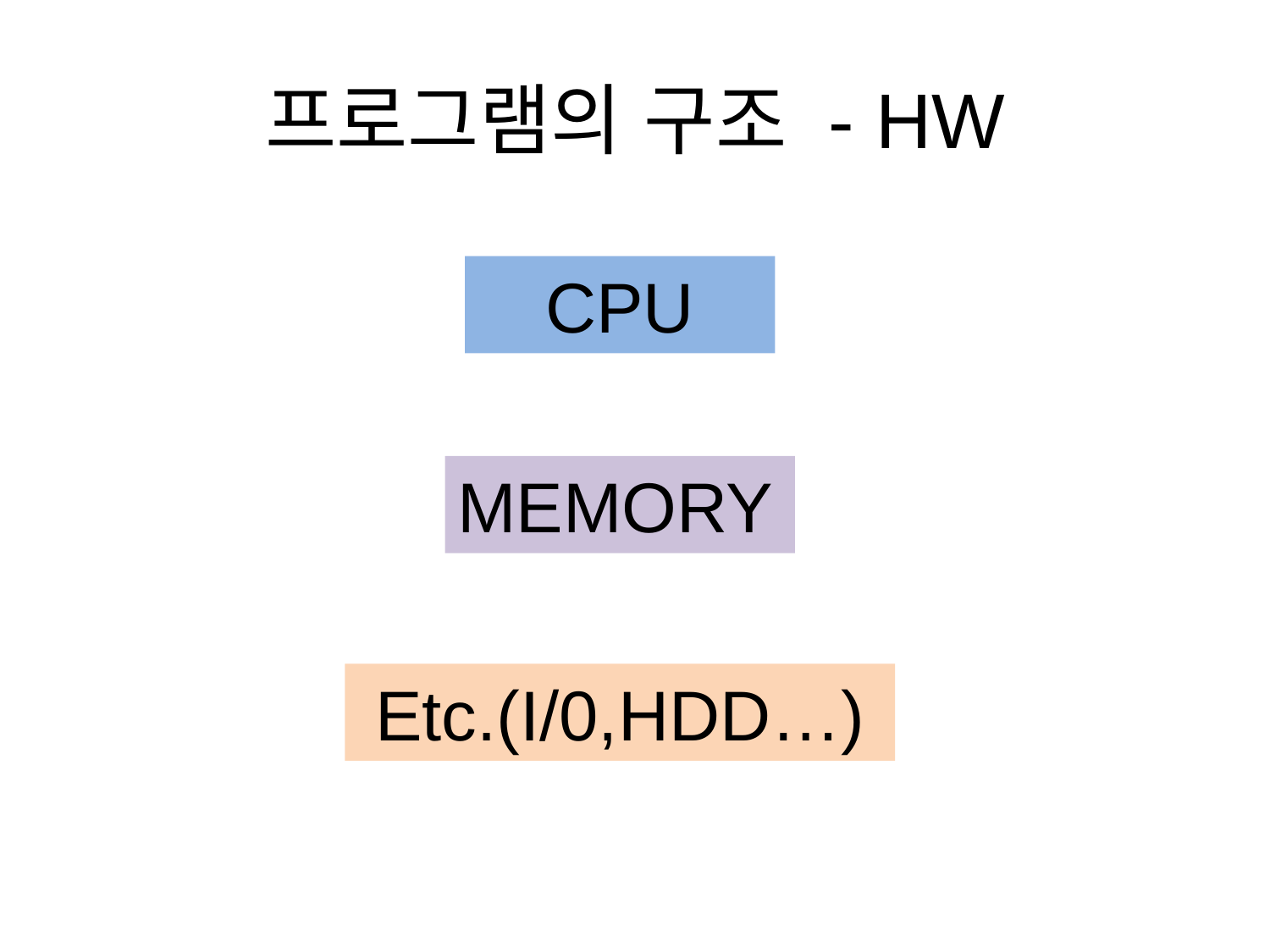

# 프로그램의 구조 - HW

CPU
MEMORY
Etc.(I/0,HDD…)